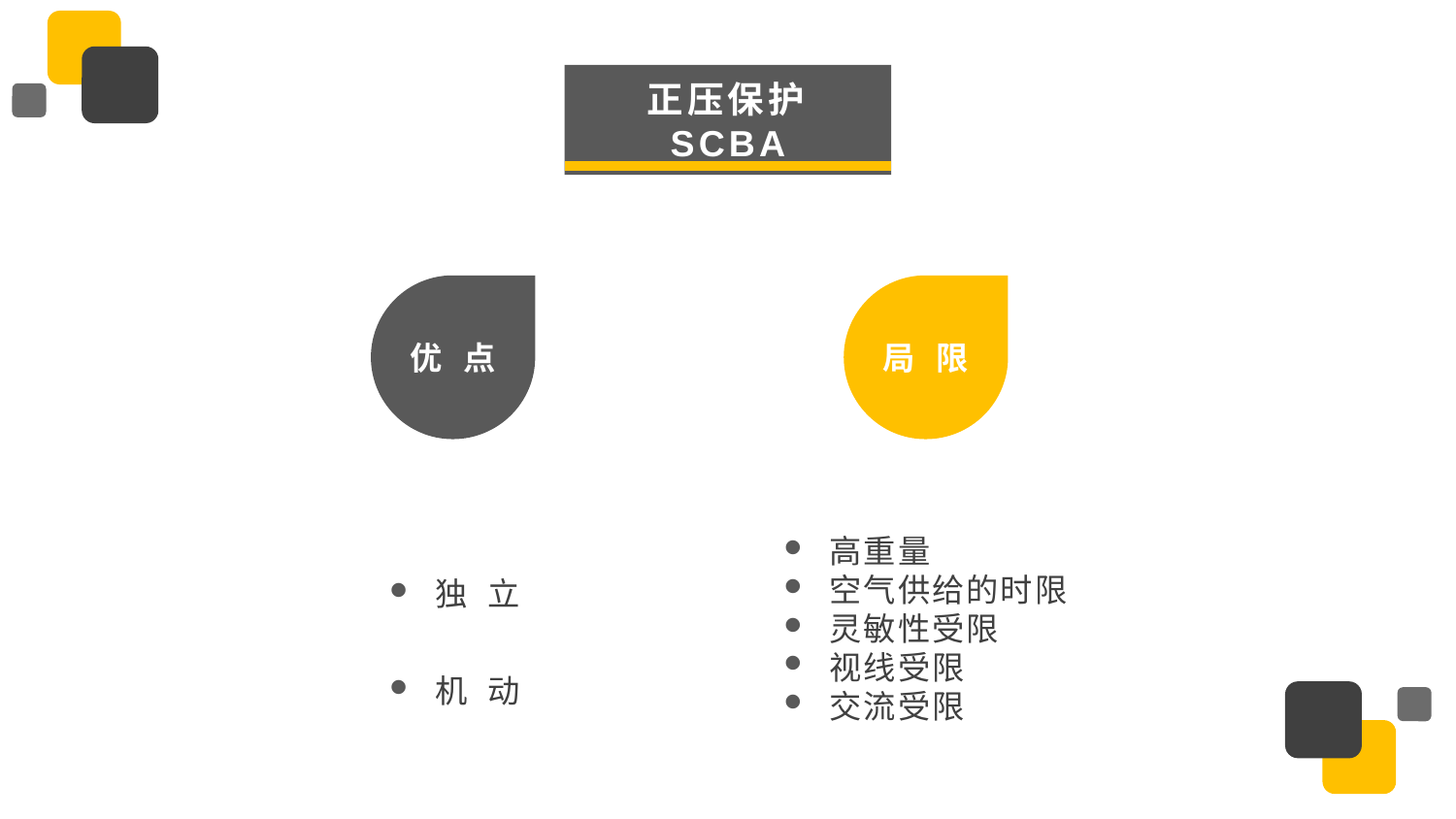

正压保护 SCBA
优  点
独  立
机  动
局  限
高重量
空气供给的时限
灵敏性受限
视线受限
交流受限